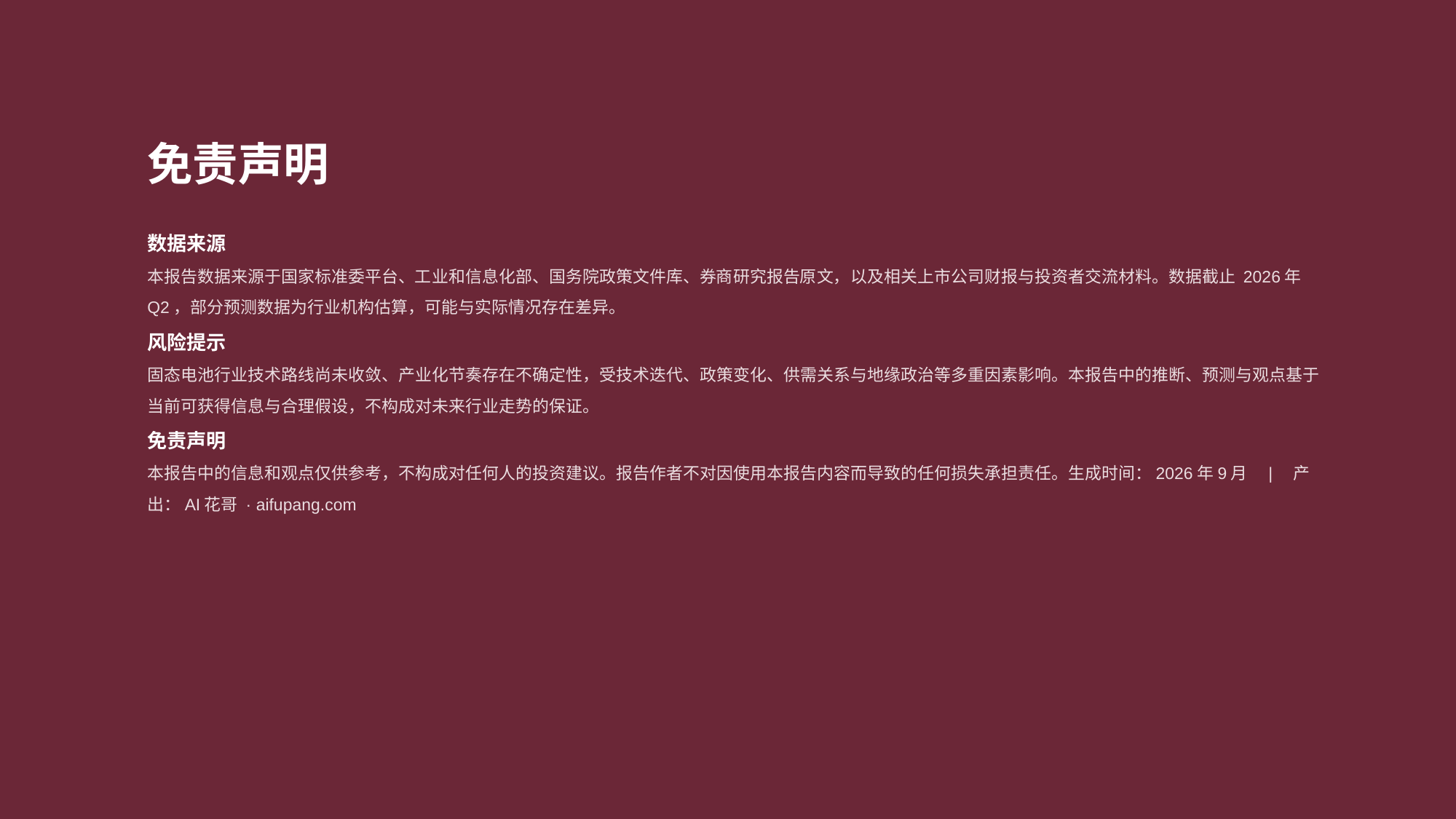

免责声明
数据来源
本报告数据来源于国家标准委平台、工业和信息化部、国务院政策文件库、券商研究报告原文，以及相关上市公司财报与投资者交流材料。数据截止 2026年Q2，部分预测数据为行业机构估算，可能与实际情况存在差异。
风险提示
固态电池行业技术路线尚未收敛、产业化节奏存在不确定性，受技术迭代、政策变化、供需关系与地缘政治等多重因素影响。本报告中的推断、预测与观点基于当前可获得信息与合理假设，不构成对未来行业走势的保证。
免责声明
本报告中的信息和观点仅供参考，不构成对任何人的投资建议。报告作者不对因使用本报告内容而导致的任何损失承担责任。生成时间：2026年9月　|　产出：AI花哥 · aifupang.com